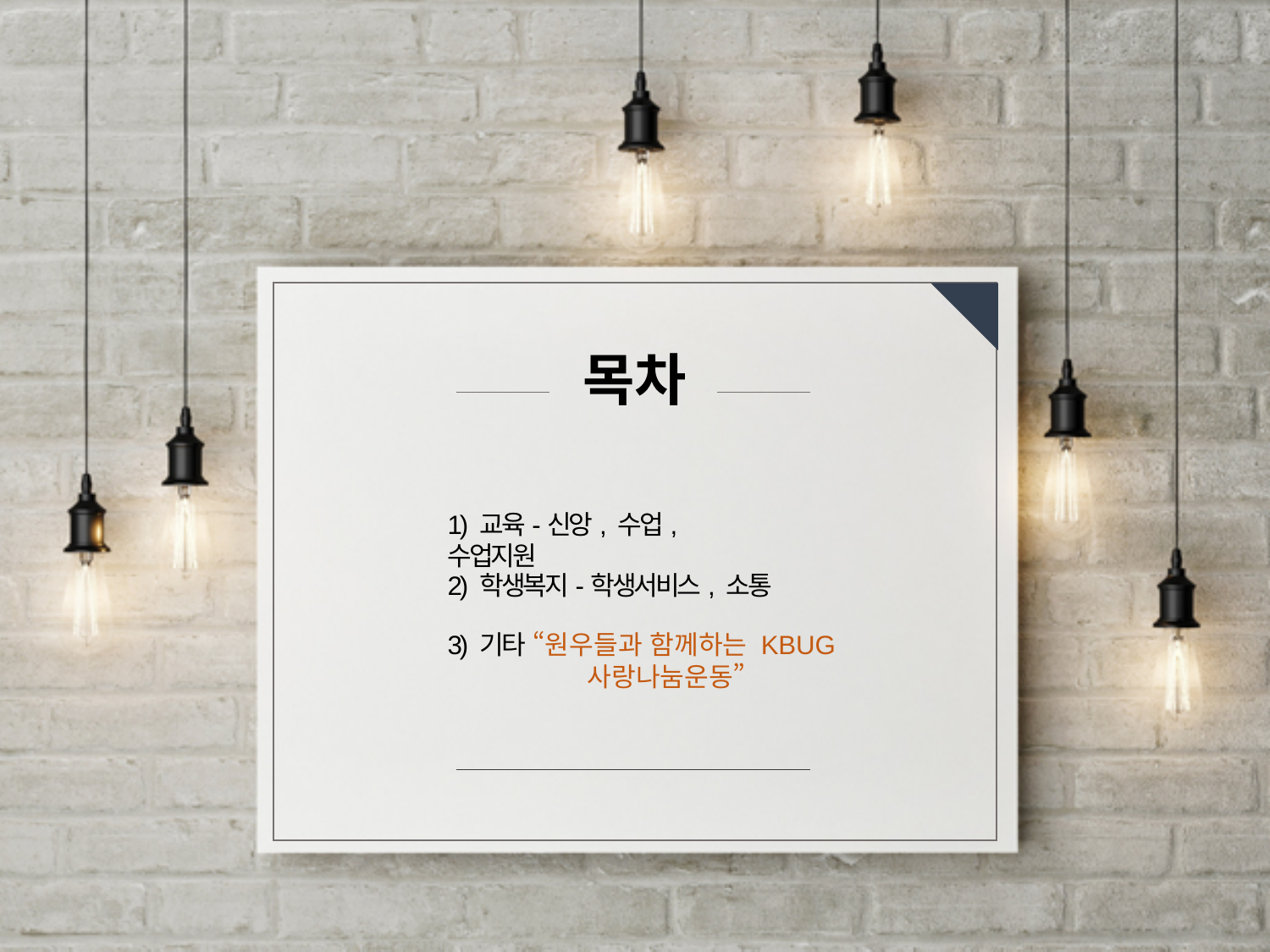

목차
1) 교육-신앙, 수업, 수업지원
2) 학생복지-학생서비스, 소통
3) 기타 “원우들과 함께하는 KBUG
                  사랑나눔운동”